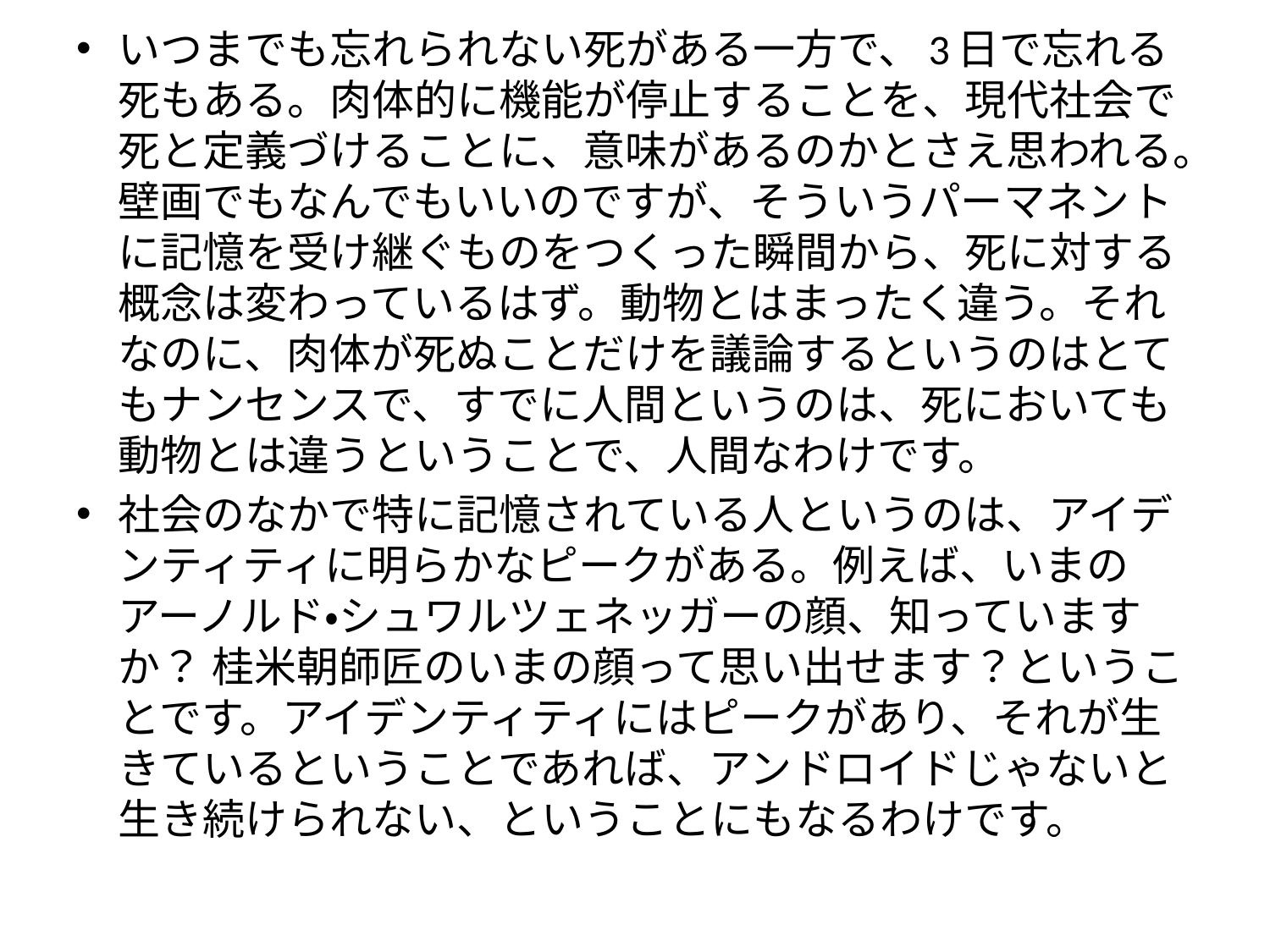

いつまでも忘れられない死がある一方で、3日で忘れる死もある。肉体的に機能が停止することを、現代社会で死と定義づけることに、意味があるのかとさえ思われる。壁画でもなんでもいいのですが、そういうパーマネントに記憶を受け継ぐものをつくった瞬間から、死に対する概念は変わっているはず。動物とはまったく違う。それなのに、肉体が死ぬことだけを議論するというのはとてもナンセンスで、すでに人間というのは、死においても動物とは違うということで、人間なわけです。
社会のなかで特に記憶されている人というのは、アイデンティティに明らかなピークがある。例えば、いまのアーノルド・シュワルツェネッガーの顔、知っていますか？ 桂米朝師匠のいまの顔って思い出せます？ということです。アイデンティティにはピークがあり、それが生きているということであれば、アンドロイドじゃないと生き続けられない、ということにもなるわけです。